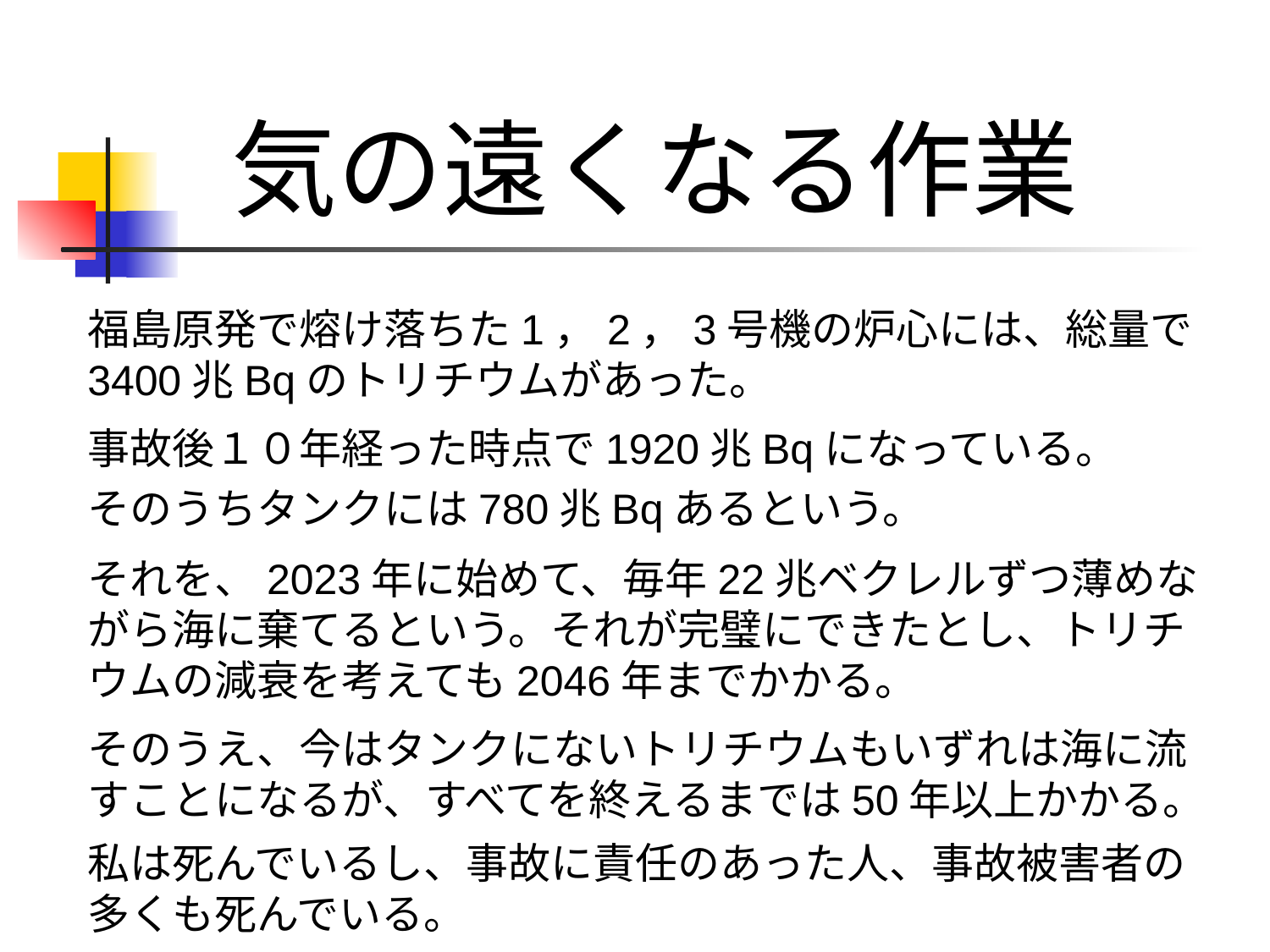

気の遠くなる作業
福島原発で熔け落ちた1，2，3号機の炉心には、総量で3400兆Bqのトリチウムがあった。
事故後１０年経った時点で1920兆Bqになっている。
そのうちタンクには780兆Bqあるという。
それを、2023年に始めて、毎年22兆ベクレルずつ薄めながら海に棄てるという。それが完璧にできたとし、トリチウムの減衰を考えても2046年までかかる。
そのうえ、今はタンクにないトリチウムもいずれは海に流すことになるが、すべてを終えるまでは50年以上かかる。
私は死んでいるし、事故に責任のあった人、事故被害者の多くも死んでいる。